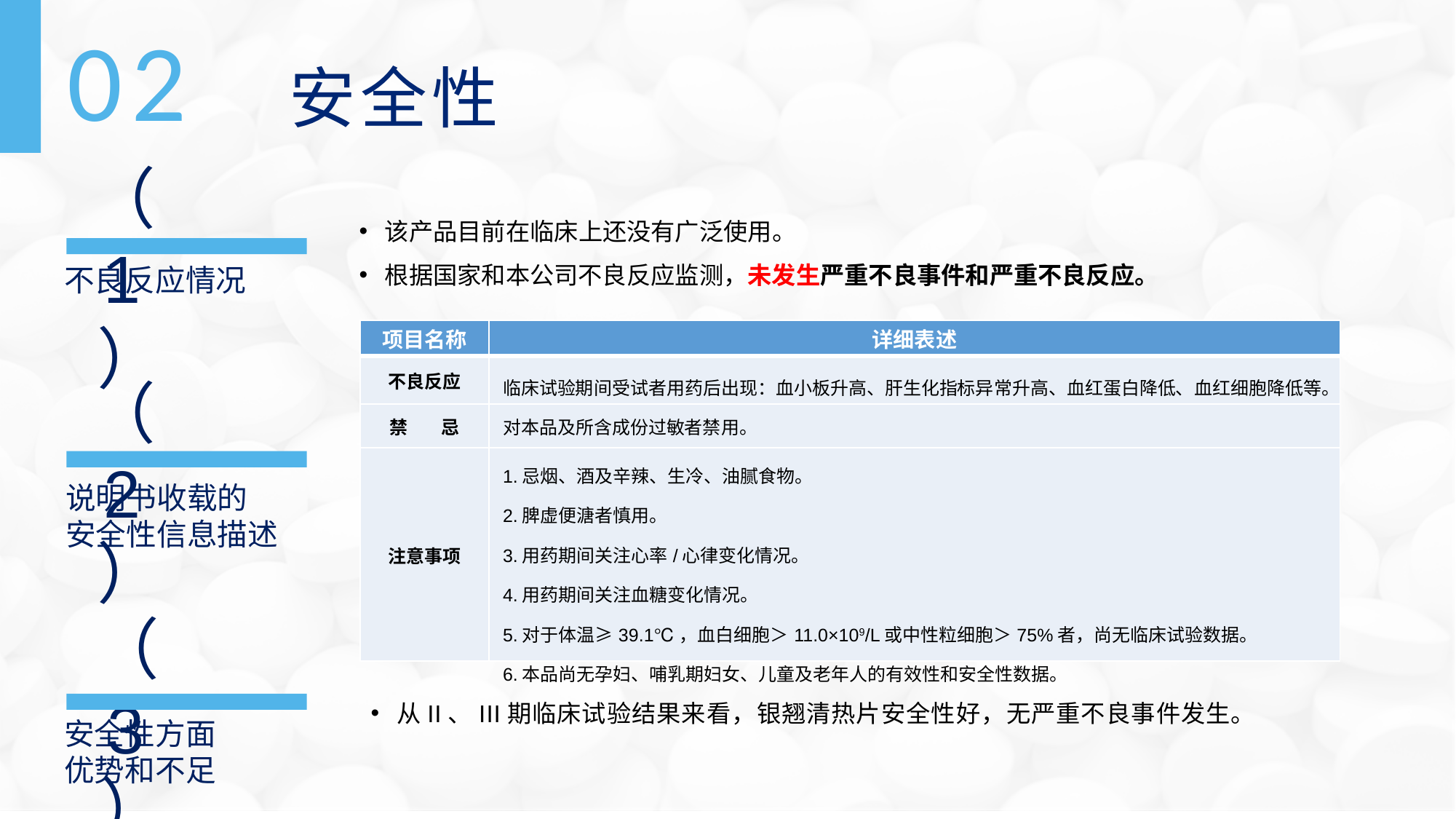

02
安全性
（1）
该产品目前在临床上还没有广泛使用。
根据国家和本公司不良反应监测，未发生严重不良事件和严重不良反应。

不良反应情况
| 项目名称 | 详细表述 |
| --- | --- |
| 不良反应 | 临床试验期间受试者用药后出现：血小板升高、肝生化指标异常升高、血红蛋白降低、血红细胞降低等。 |
| 禁 忌 | 对本品及所含成份过敏者禁用。 |
| 注意事项 | 1.忌烟、酒及辛辣、生冷、油腻食物。 2.脾虚便溏者慎用。 3.用药期间关注心率/心律变化情况。 4.用药期间关注血糖变化情况。 5.对于体温≥39.1℃，血白细胞＞11.0×109/L或中性粒细胞＞75%者，尚无临床试验数据。 6.本品尚无孕妇、哺乳期妇女、儿童及老年人的有效性和安全性数据。 |
（2）

说明书收载的
安全性信息描述
（3）
从II、III期临床试验结果来看，银翘清热片安全性好，无严重不良事件发生。

安全性方面
优势和不足